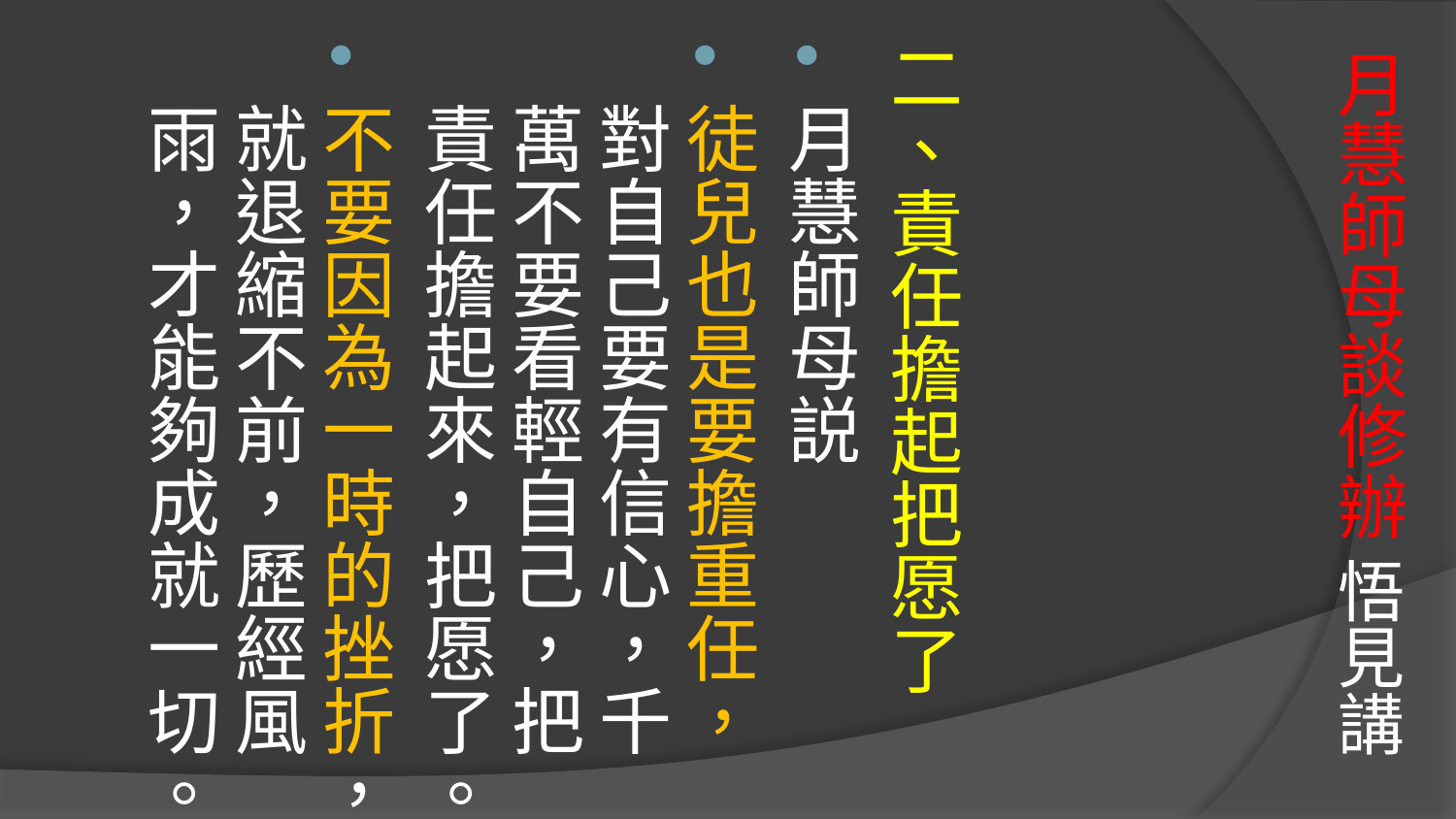

# 月慧師母談修辦 悟見講
二、責任擔起把愿了
月慧師母説
徒兒也是要擔重任，對自己要有信心，千萬不要看輕自己，把責任擔起來，把愿了。
不要因為一時的挫折，就退縮不前，歷經風雨，才能夠成就一切。